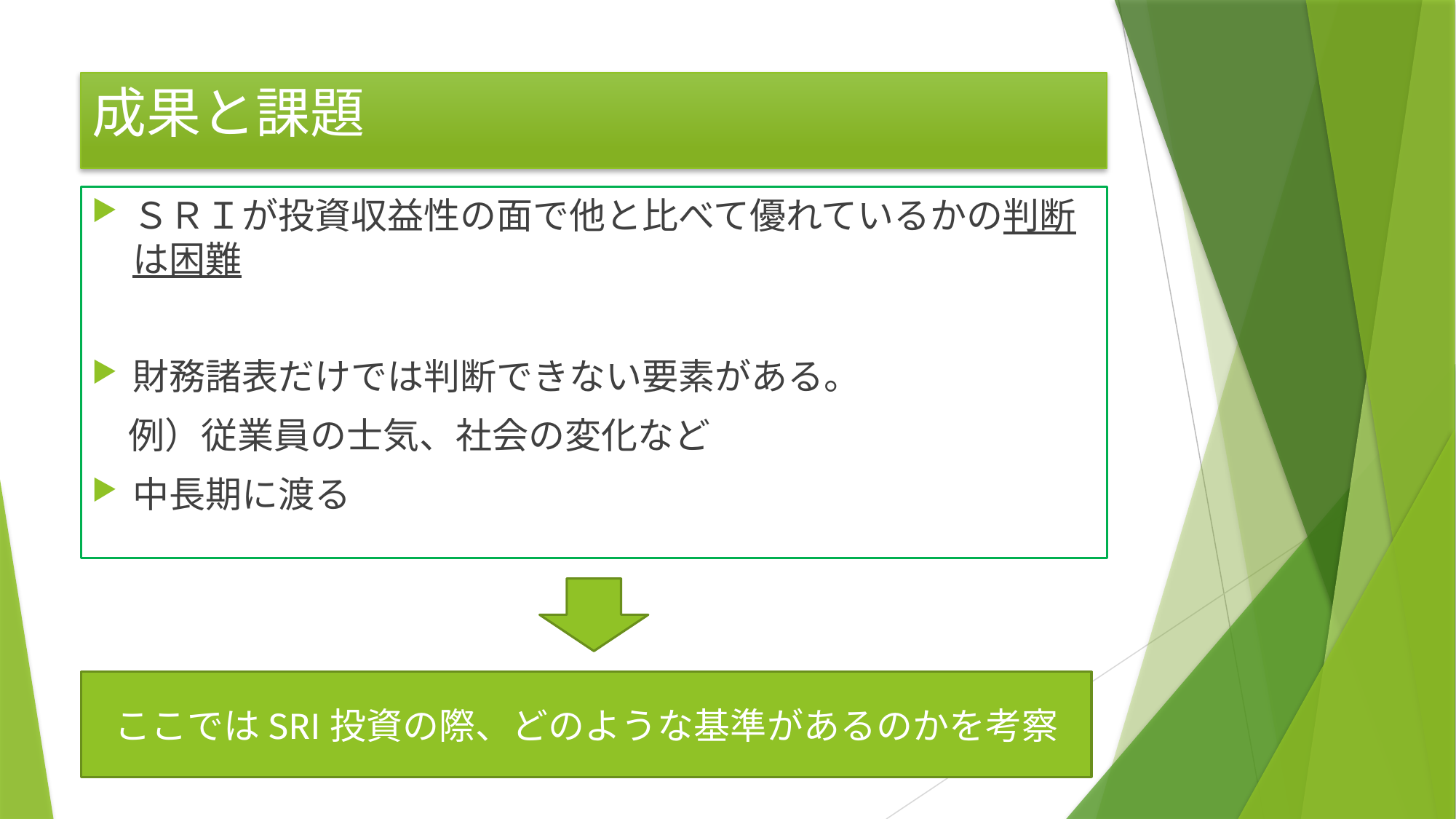

# 成果と課題
ＳＲＩが投資収益性の面で他と比べて優れているかの判断は困難

財務諸表だけでは判断できない要素がある。
　例）従業員の士気、社会の変化など
中長期に渡る

ここではSRI投資の際、どのような基準があるのかを考察